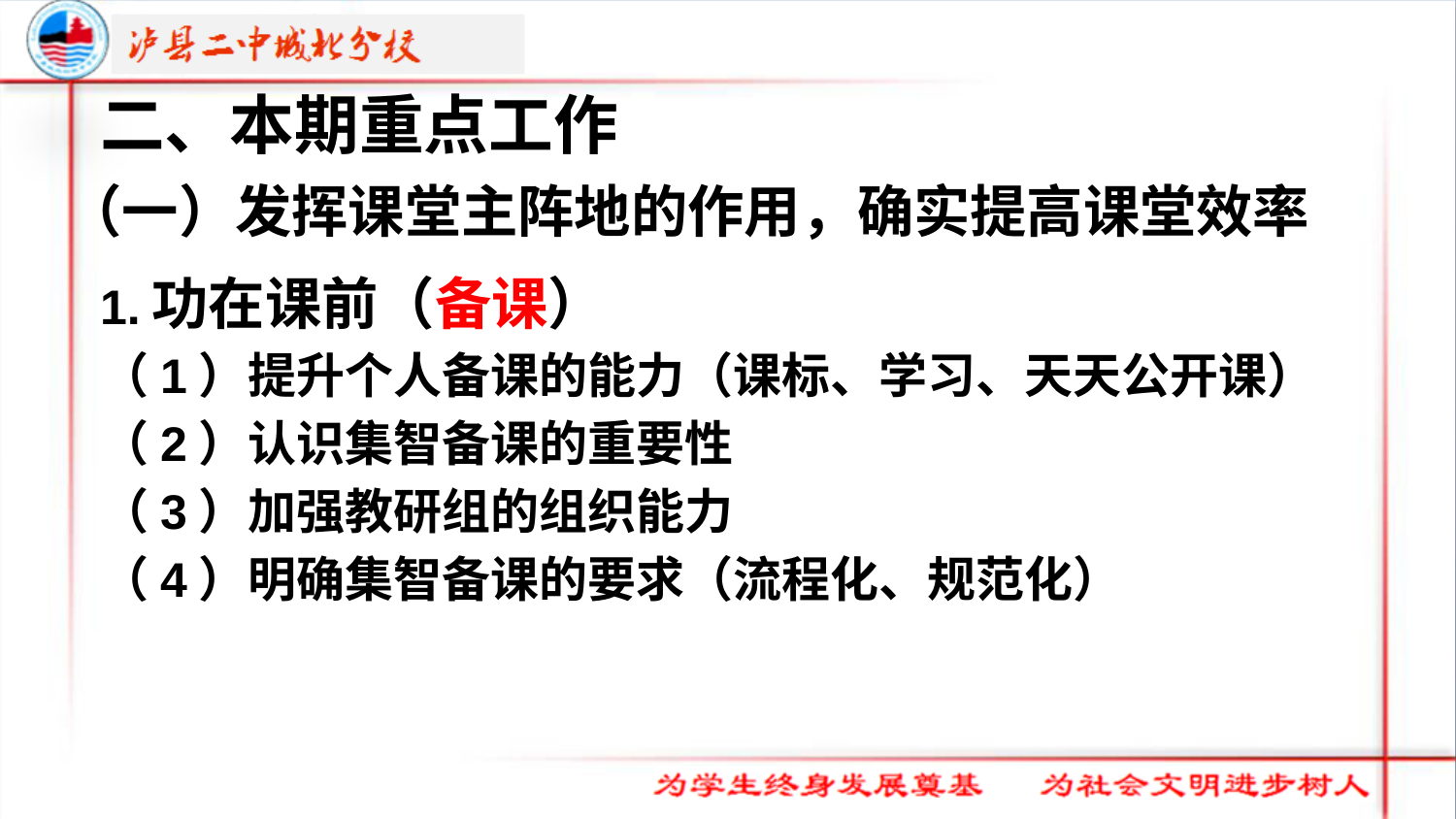

二、本期重点工作
# （一）发挥课堂主阵地的作用，确实提高课堂效率
1.功在课前（备课）
（1）提升个人备课的能力（课标、学习、天天公开课）
（2）认识集智备课的重要性
（3）加强教研组的组织能力
（4）明确集智备课的要求（流程化、规范化）